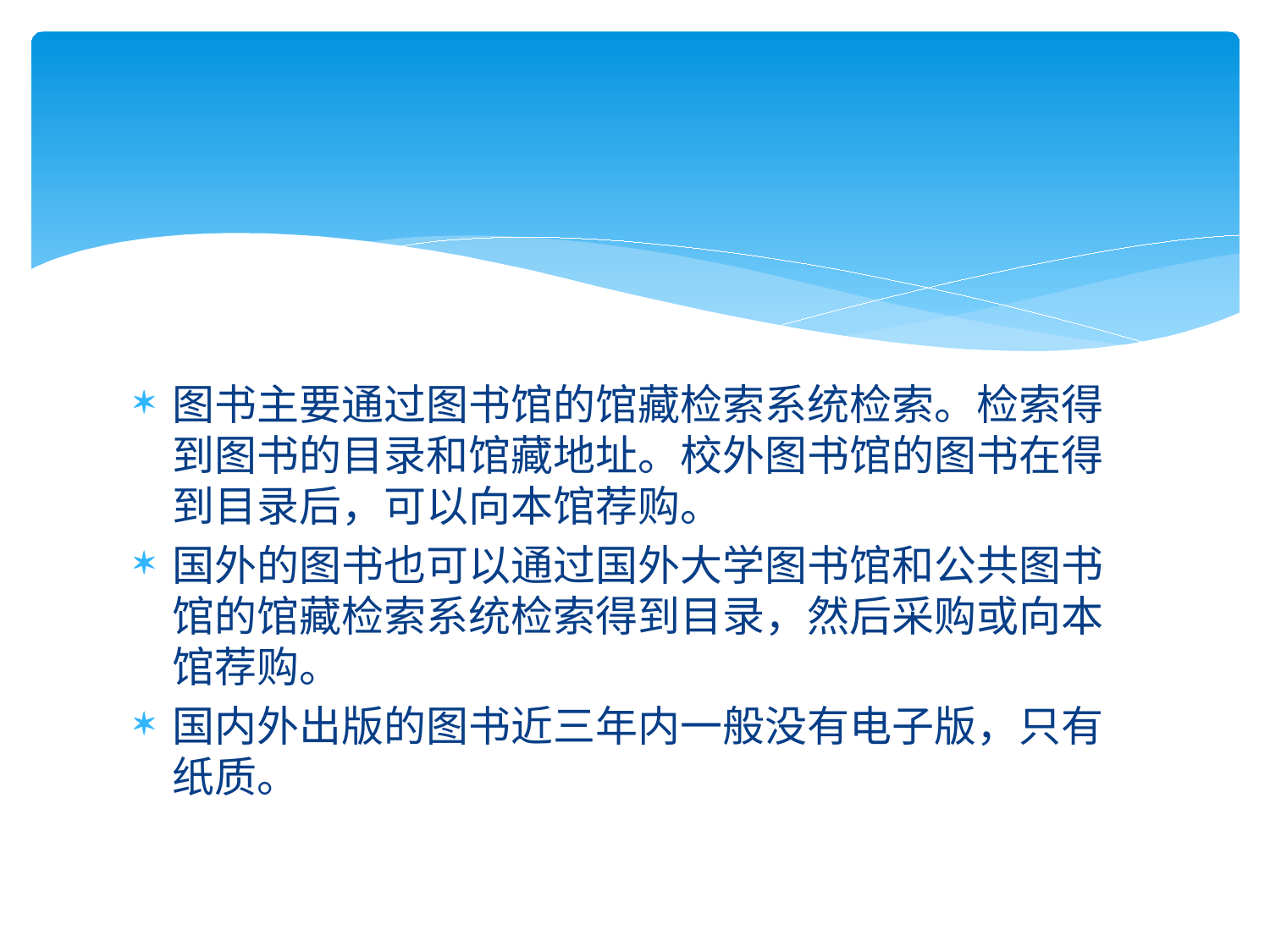

#
图书主要通过图书馆的馆藏检索系统检索。检索得到图书的目录和馆藏地址。校外图书馆的图书在得到目录后，可以向本馆荐购。
国外的图书也可以通过国外大学图书馆和公共图书馆的馆藏检索系统检索得到目录，然后采购或向本馆荐购。
国内外出版的图书近三年内一般没有电子版，只有纸质。